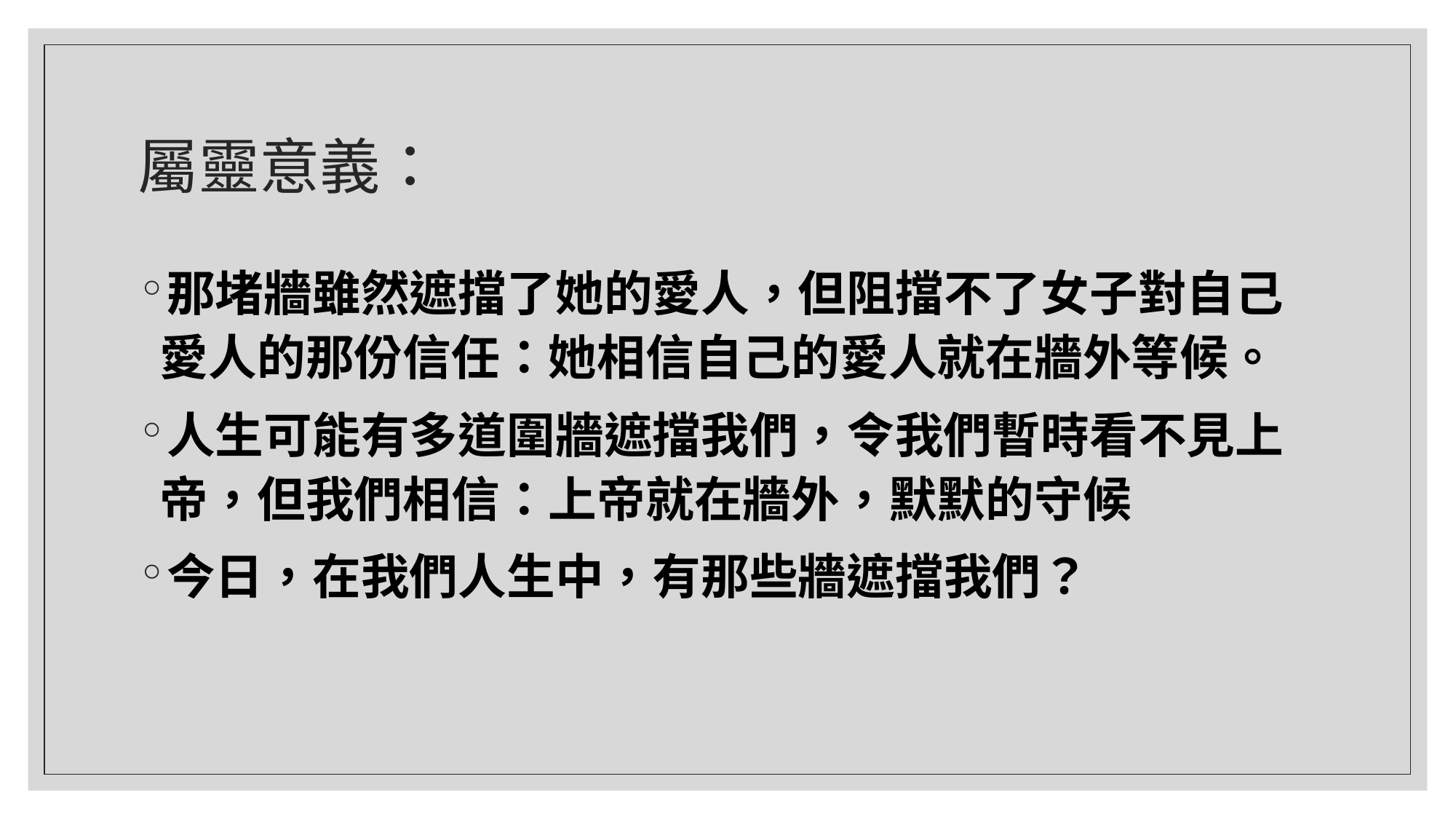

# 屬靈意義：
那堵牆雖然遮擋了她的愛人，但阻擋不了女子對自己愛人的那份信任：她相信自己的愛人就在牆外等候。
人生可能有多道圍牆遮擋我們，令我們暫時看不見上帝，但我們相信：上帝就在牆外，默默的守候
今日，在我們人生中，有那些牆遮擋我們？